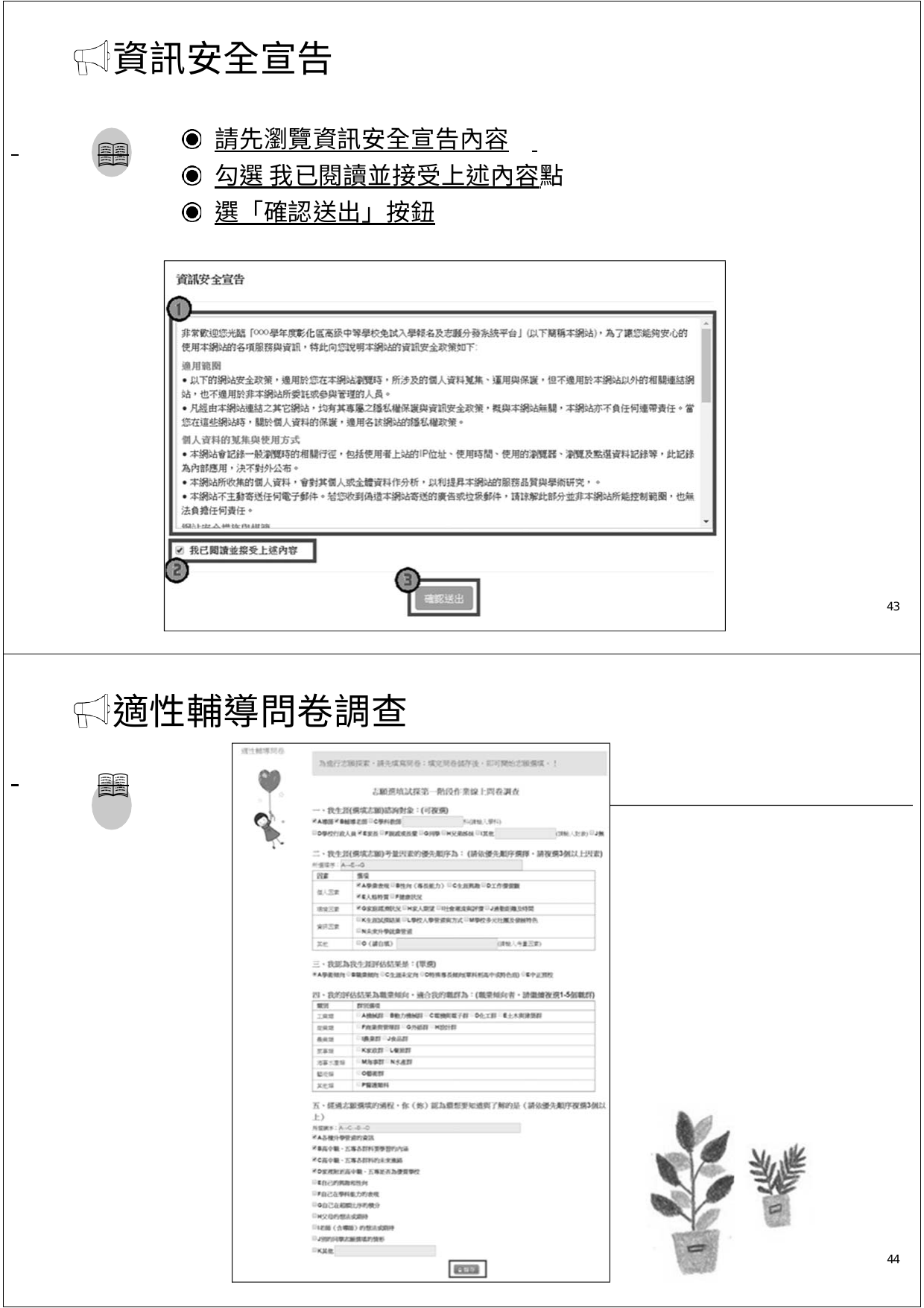

# 資訊安全宣告

請先瀏覽資訊安全宣告內容
勾選 我已閱讀並接受上述內容點 選「確認送出」按鈕

 	📖
43

適性輔導問卷調查

 	📖

44